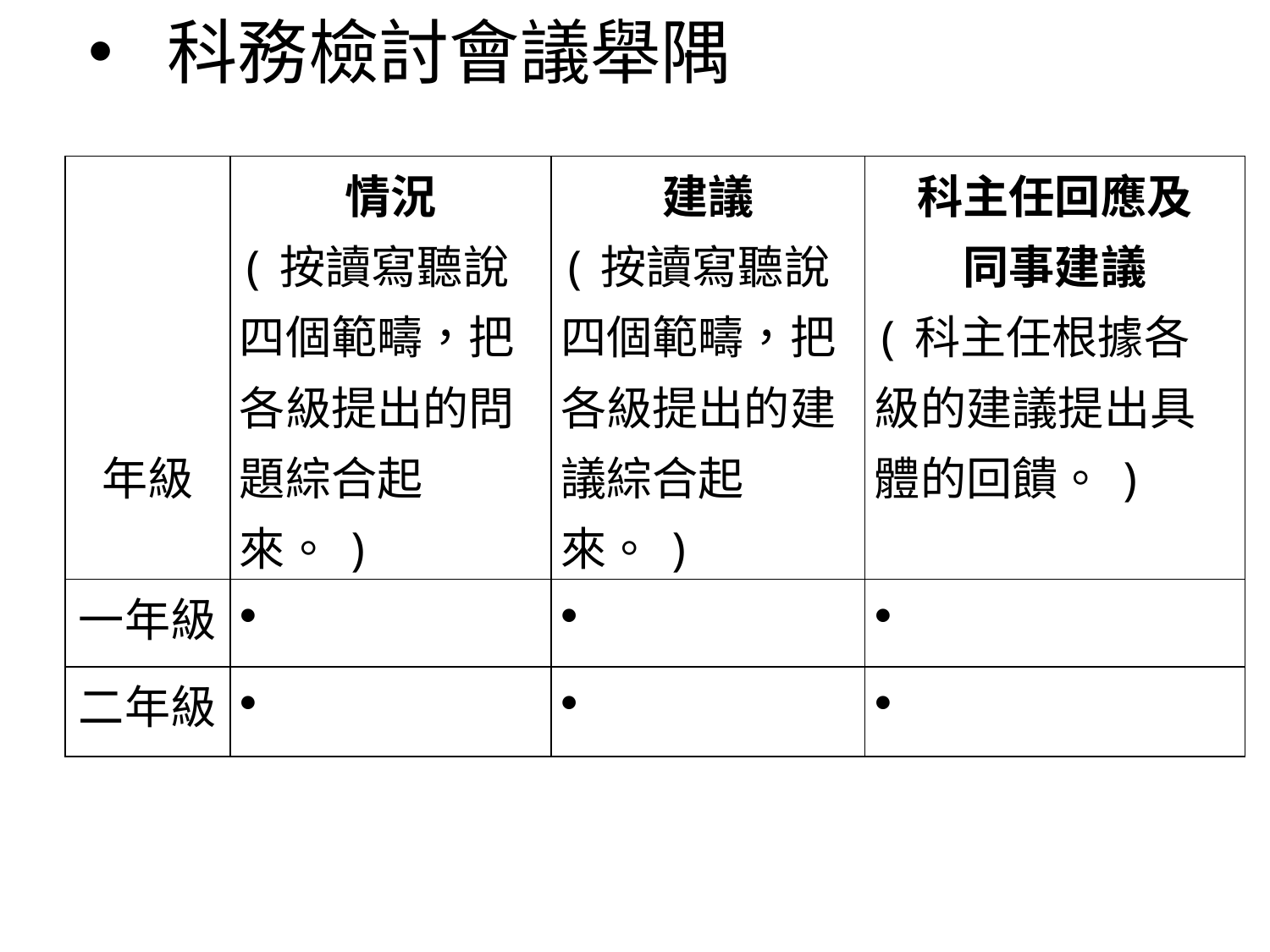

科務檢討會議舉隅
| 年級 | 情況 (按讀寫聽說四個範疇，把各級提出的問題綜合起來。) | 建議 (按讀寫聽說四個範疇，把各級提出的建議綜合起來。) | 科主任回應及 同事建議 (科主任根據各級的建議提出具體的回饋。) |
| --- | --- | --- | --- |
| 一年級 |  |  |  |
| 二年級 |  |  |  |